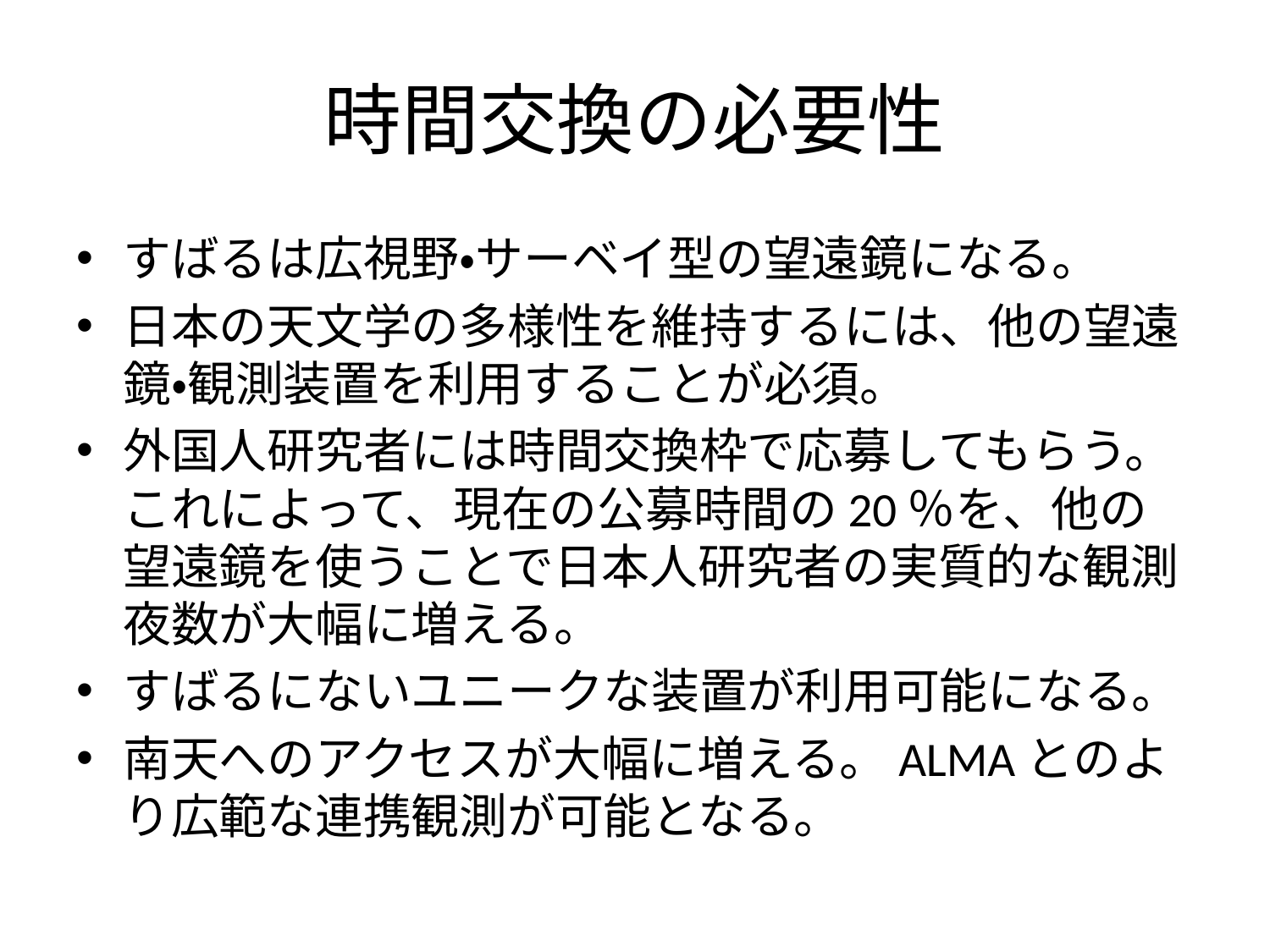

# 時間交換の必要性
すばるは広視野・サーベイ型の望遠鏡になる。
日本の天文学の多様性を維持するには、他の望遠鏡・観測装置を利用することが必須。
外国人研究者には時間交換枠で応募してもらう。これによって、現在の公募時間の20％を、他の望遠鏡を使うことで日本人研究者の実質的な観測夜数が大幅に増える。
すばるにないユニークな装置が利用可能になる。
南天へのアクセスが大幅に増える。ALMAとのより広範な連携観測が可能となる。